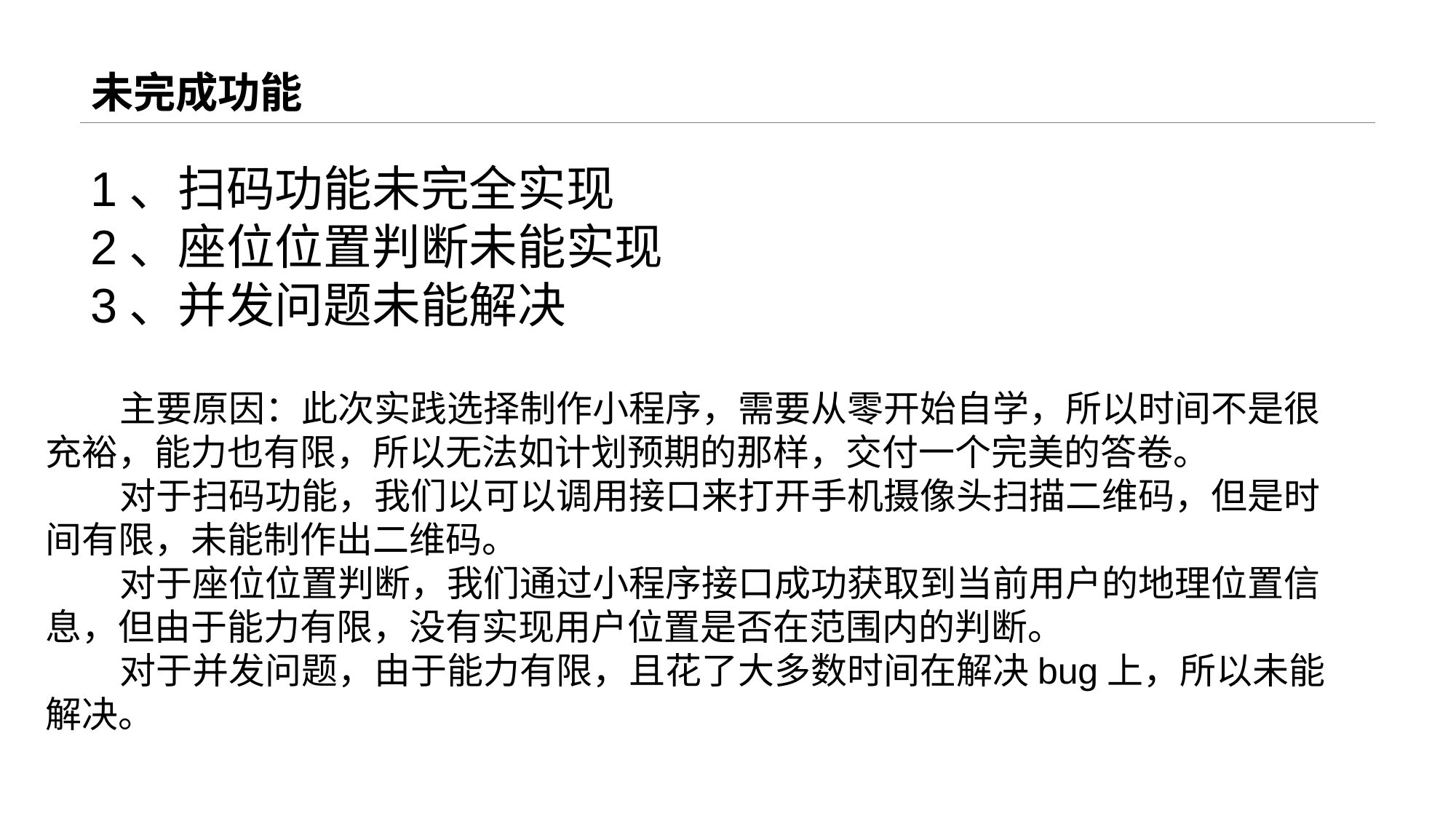

# 未完成功能
1、扫码功能未完全实现
2、座位位置判断未能实现
3、并发问题未能解决
        主要原因：此次实践选择制作小程序，需要从零开始自学，所以时间不是很充裕，能力也有限，所以无法如计划预期的那样，交付一个完美的答卷。
        对于扫码功能，我们以可以调用接口来打开手机摄像头扫描二维码，但是时间有限，未能制作出二维码。
        对于座位位置判断，我们通过小程序接口成功获取到当前用户的地理位置信息，但由于能力有限，没有实现用户位置是否在范围内的判断。
        对于并发问题，由于能力有限，且花了大多数时间在解决bug上，所以未能解决。